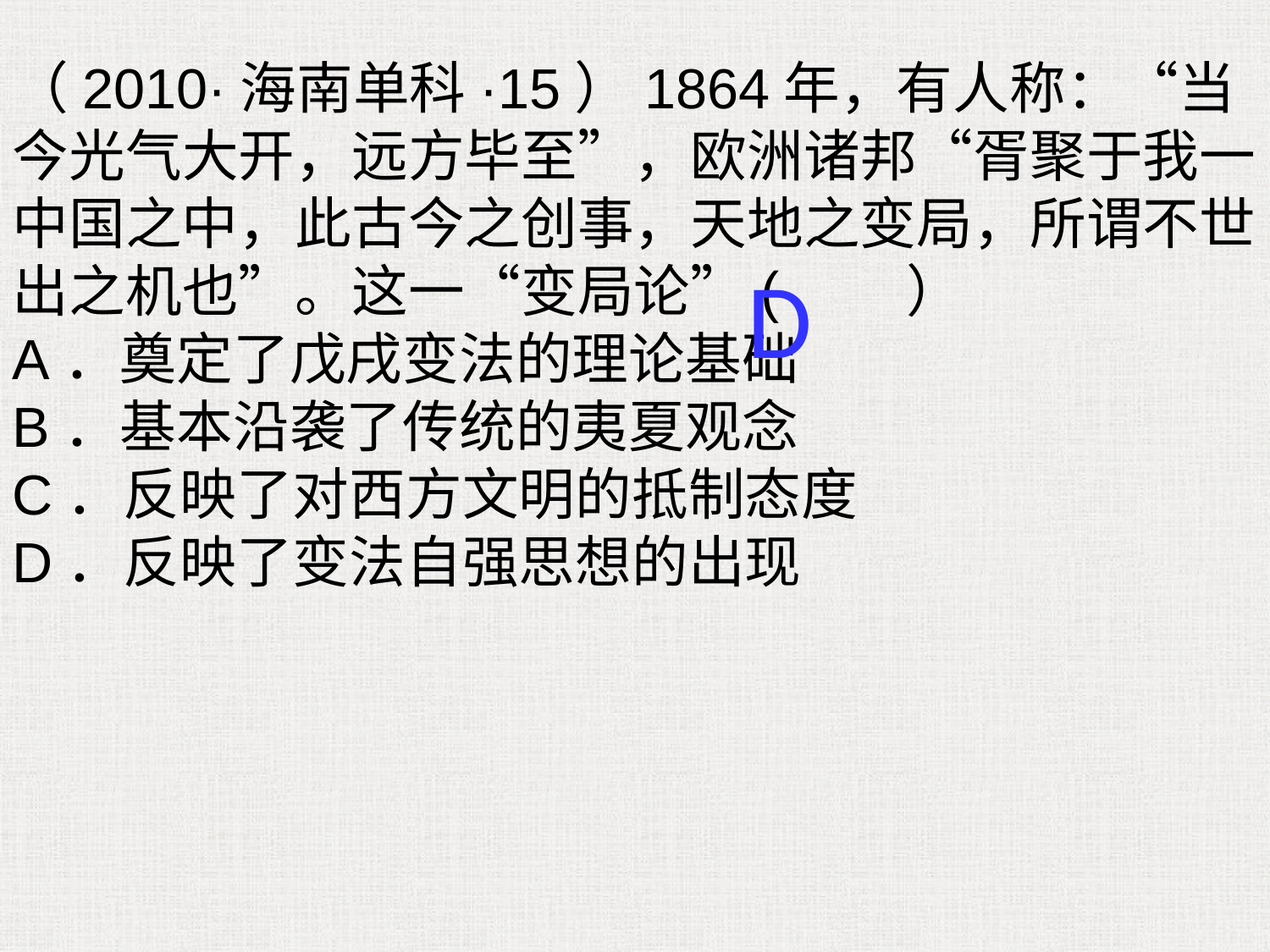

（2010·海南单科·15）1864年，有人称：“当今光气大开，远方毕至”，欧洲诸邦“胥聚于我一中国之中，此古今之创事，天地之变局，所谓不世出之机也”。这一“变局论”(　　）
A．奠定了戊戌变法的理论基础
B．基本沿袭了传统的夷夏观念
C．反映了对西方文明的抵制态度
D．反映了变法自强思想的出现

D